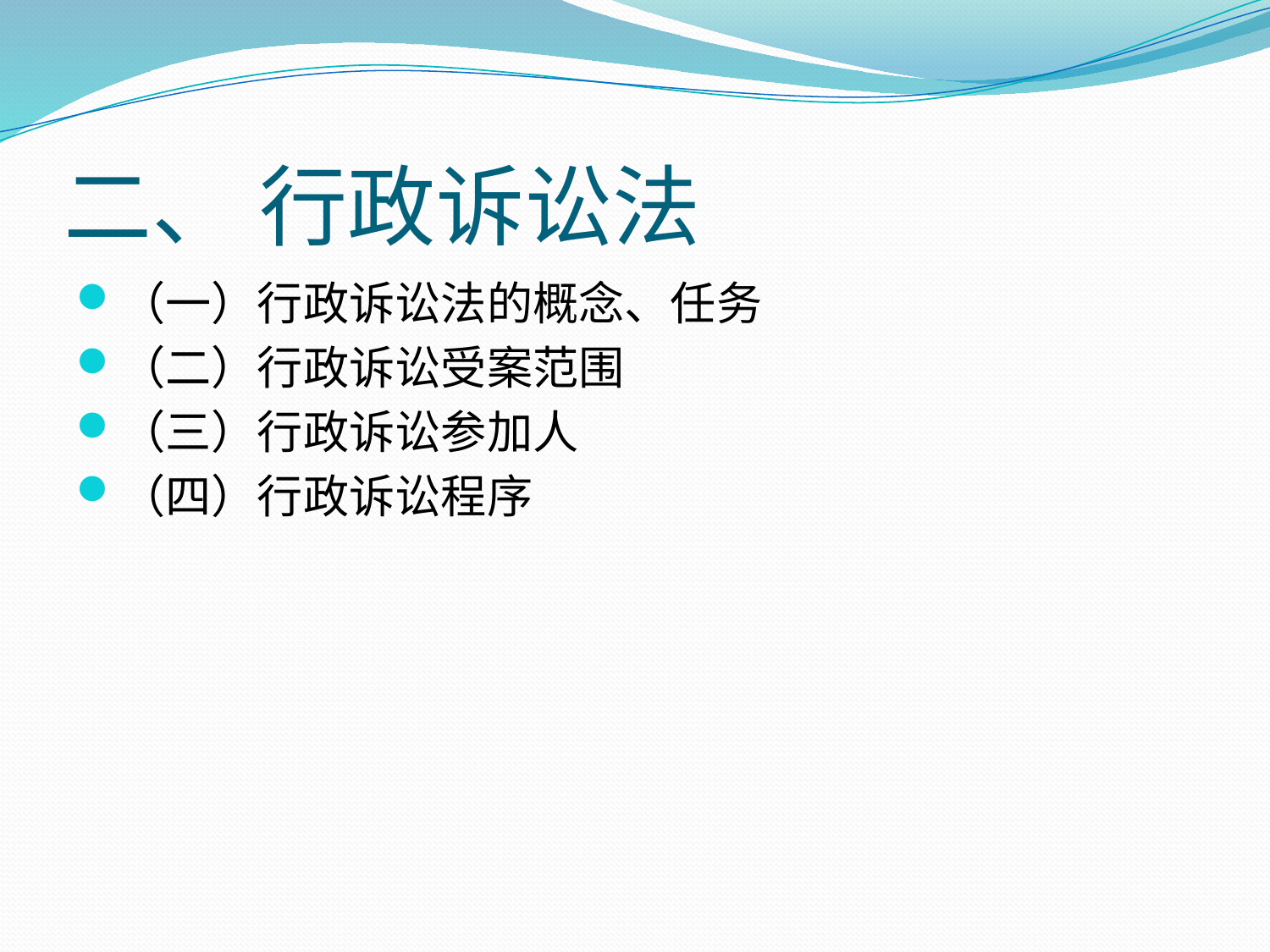

# 二、 行政诉讼法
（一）行政诉讼法的概念、任务
（二）行政诉讼受案范围
（三）行政诉讼参加人
（四）行政诉讼程序